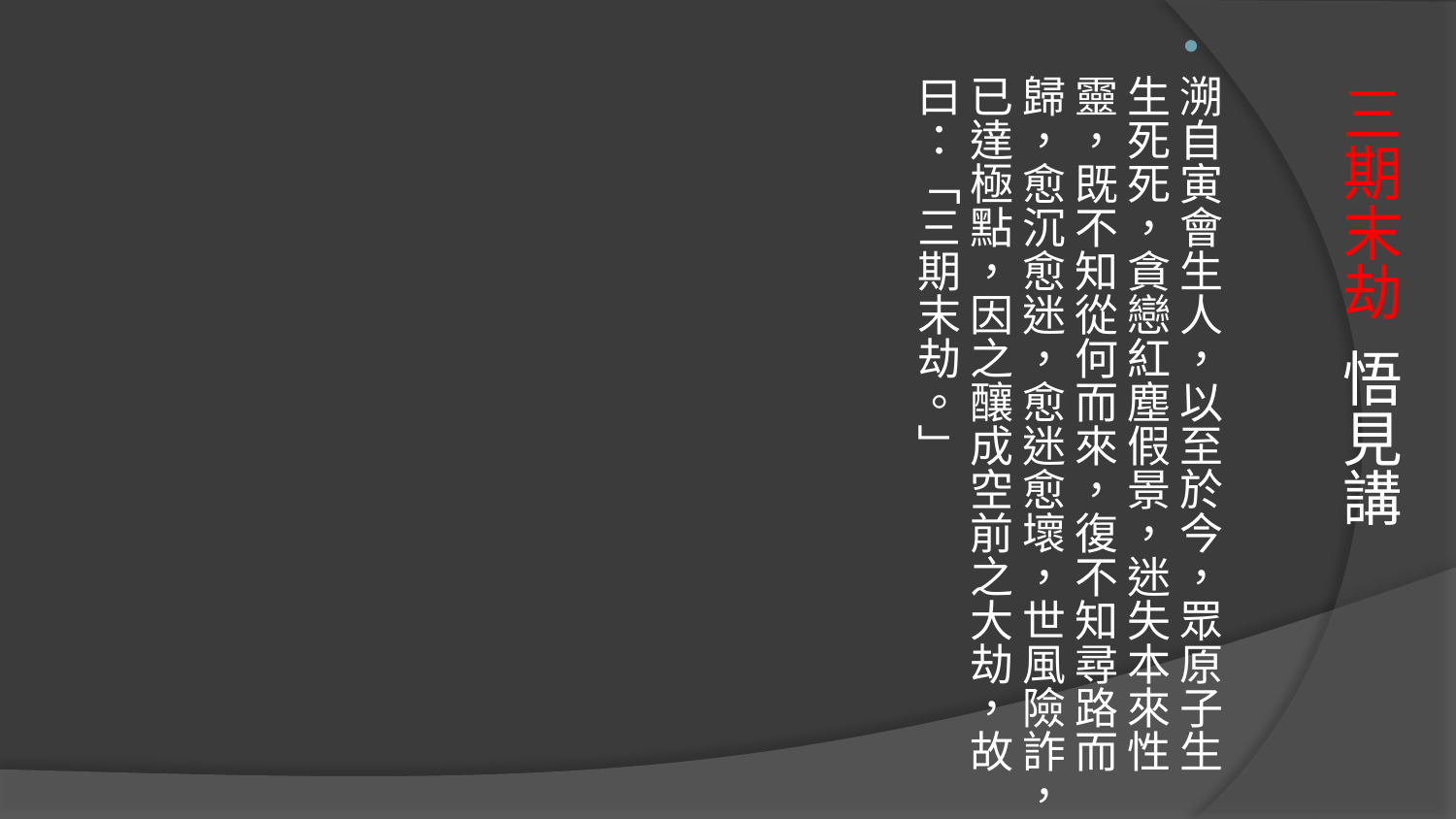

溯自寅會生人，以至於今，眾原子生生死死，貪戀紅塵假景，迷失本來性靈，既不知從何而來，復不知尋路而歸，愈沉愈迷，愈迷愈壞，世風險詐，已達極點，因之釀成空前之大劫，故曰：「三期末劫。」

# 三期末劫  悟見講